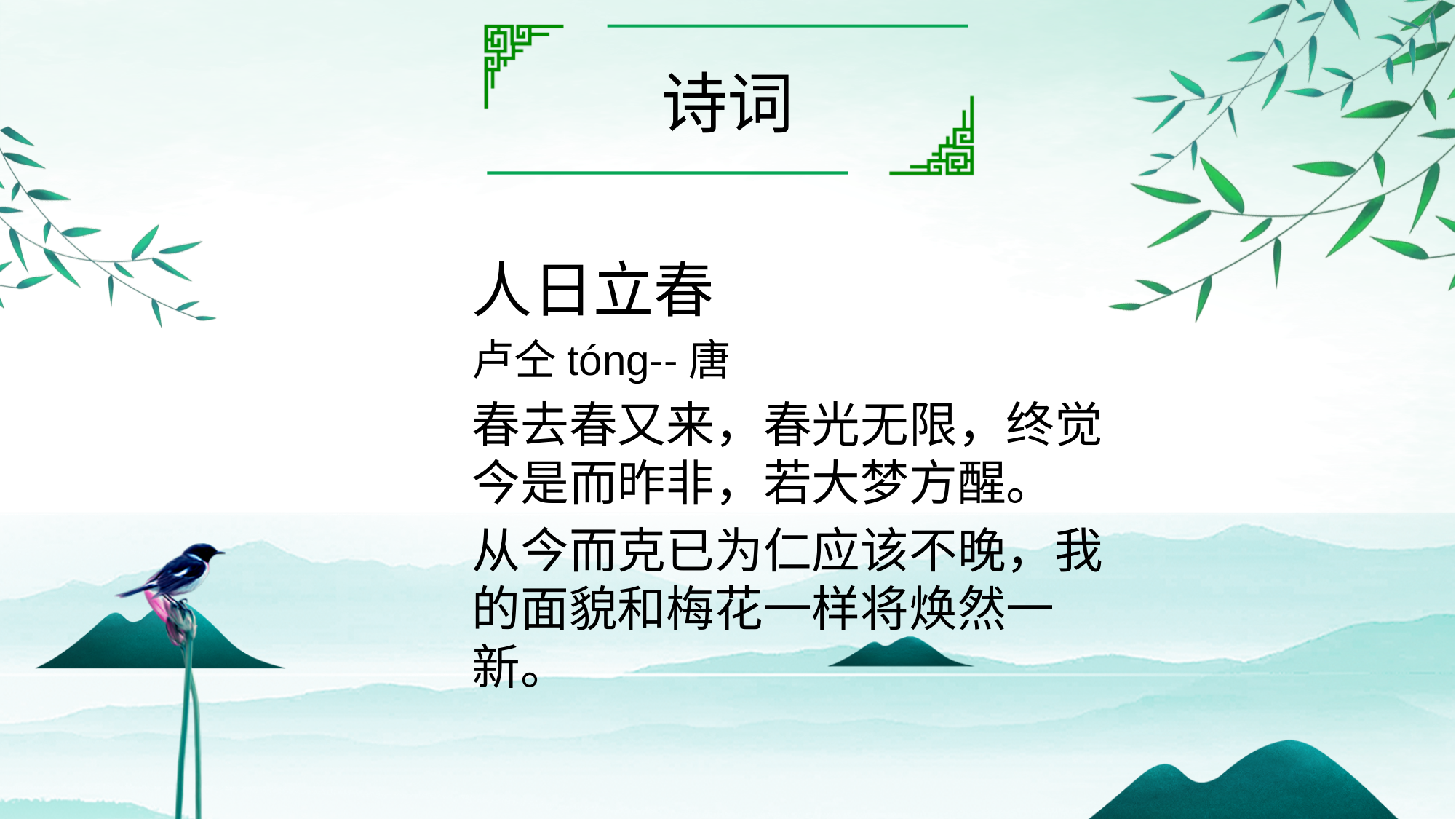

# 诗词
人日立春
卢仝tóng--唐
春去春又来，春光无限，终觉今是而昨非，若大梦方醒。
从今而克已为仁应该不晚，我的面貌和梅花一样将焕然一新。